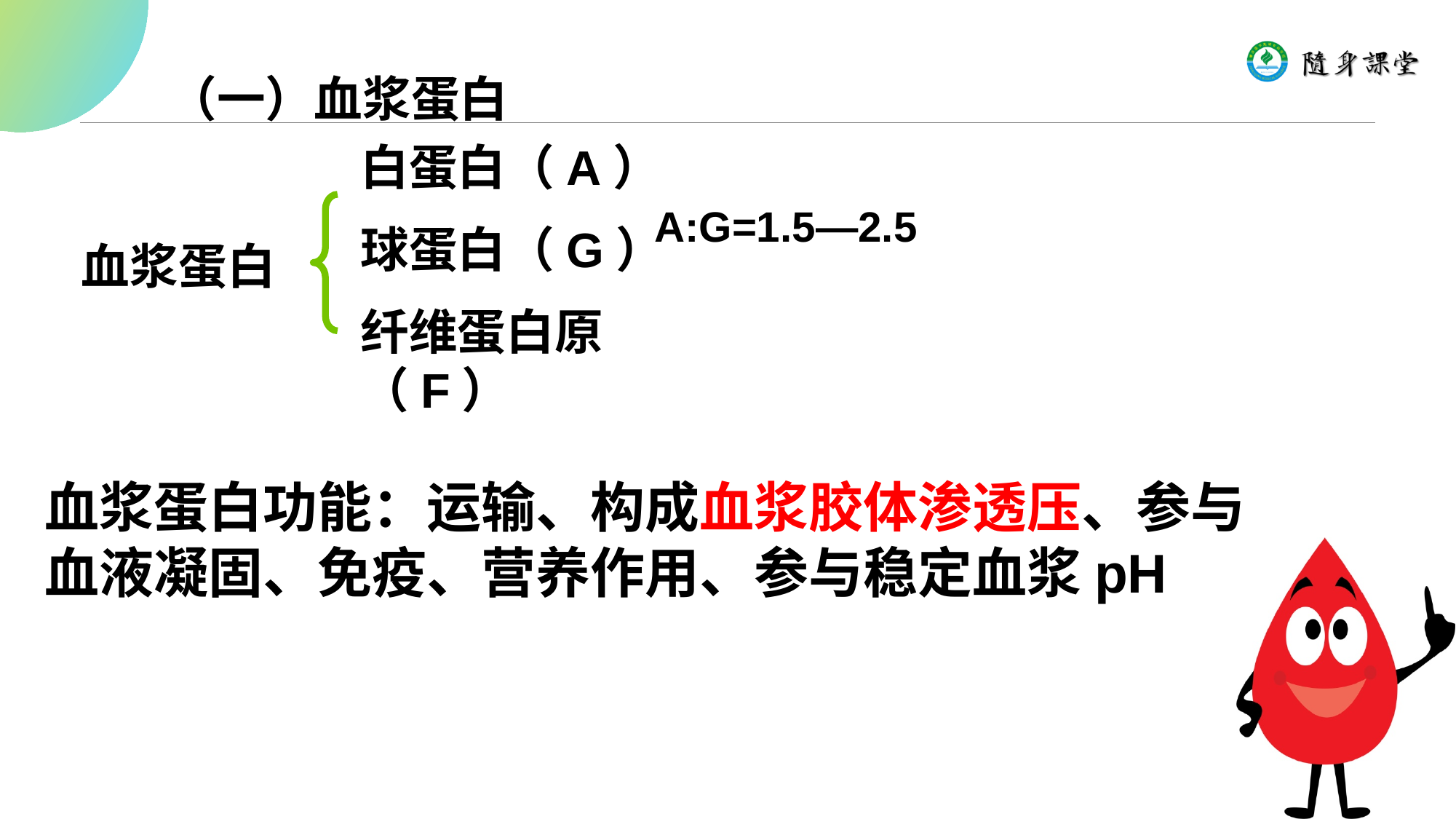

（一）血浆蛋白
白蛋白（A）
球蛋白（G）
纤维蛋白原（F）

A:G=1.5—2.5
血浆蛋白

血浆蛋白功能：运输、构成血浆胶体渗透压、参与血液凝固、免疫、营养作用、参与稳定血浆pH